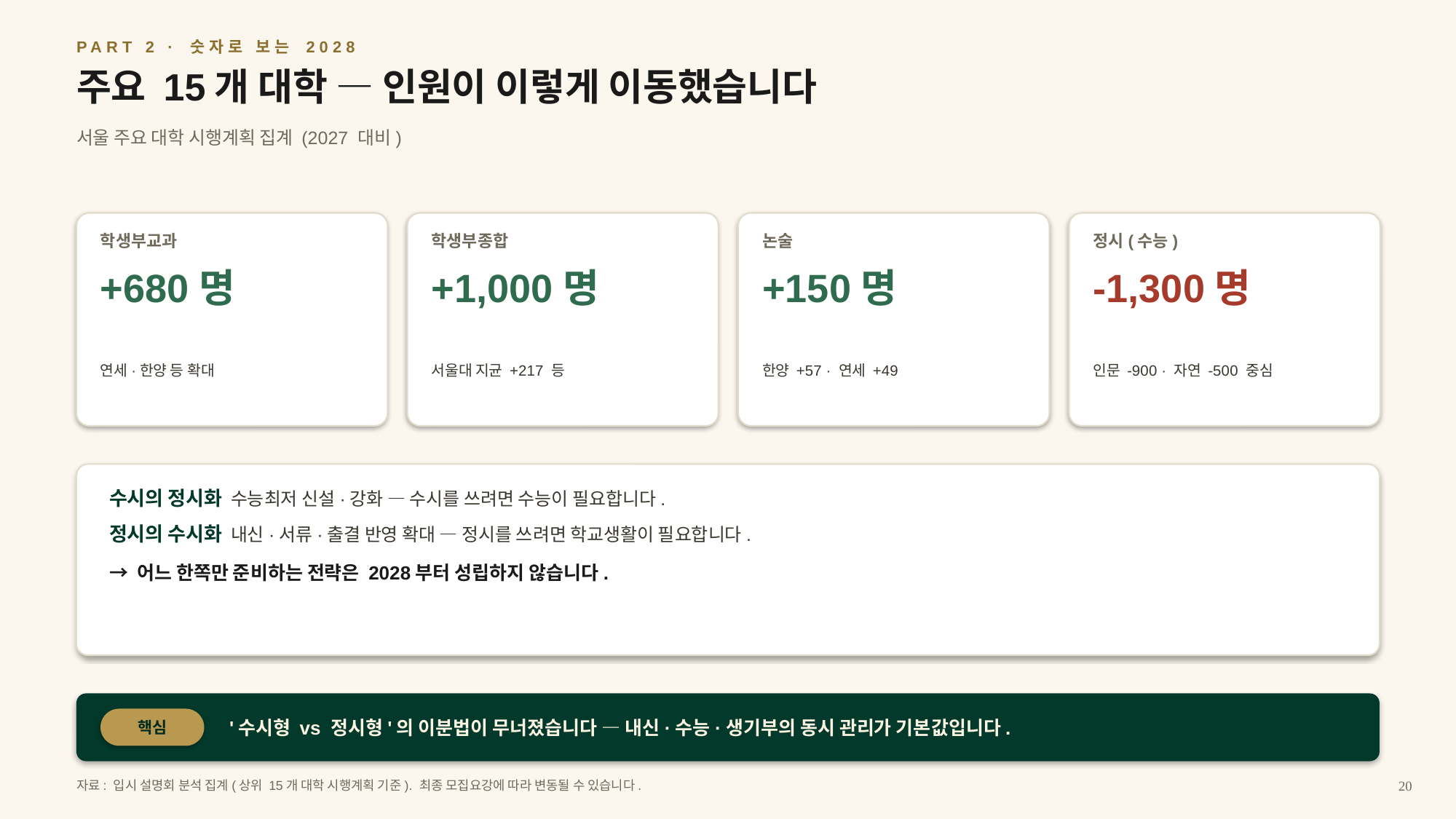

PART 2 · 숫자로 보는 2028
주요 15개 대학 — 인원이 이렇게 이동했습니다
서울 주요 대학 시행계획 집계 (2027 대비)

학생부교과
학생부종합
논술
정시(수능)
+680명
+1,000명
+150명
-1,300명
연세·한양 등 확대
서울대 지균 +217 등
한양 +57 · 연세 +49
인문 -900 · 자연 -500 중심

수시의 정시화  수능최저 신설·강화 — 수시를 쓰려면 수능이 필요합니다.
정시의 수시화  내신·서류·출결 반영 확대 — 정시를 쓰려면 학교생활이 필요합니다.
→ 어느 한쪽만 준비하는 전략은 2028부터 성립하지 않습니다.

'수시형 vs 정시형'의 이분법이 무너졌습니다 — 내신·수능·생기부의 동시 관리가 기본값입니다.
핵심
자료: 입시 설명회 분석 집계(상위 15개 대학 시행계획 기준). 최종 모집요강에 따라 변동될 수 있습니다.
20